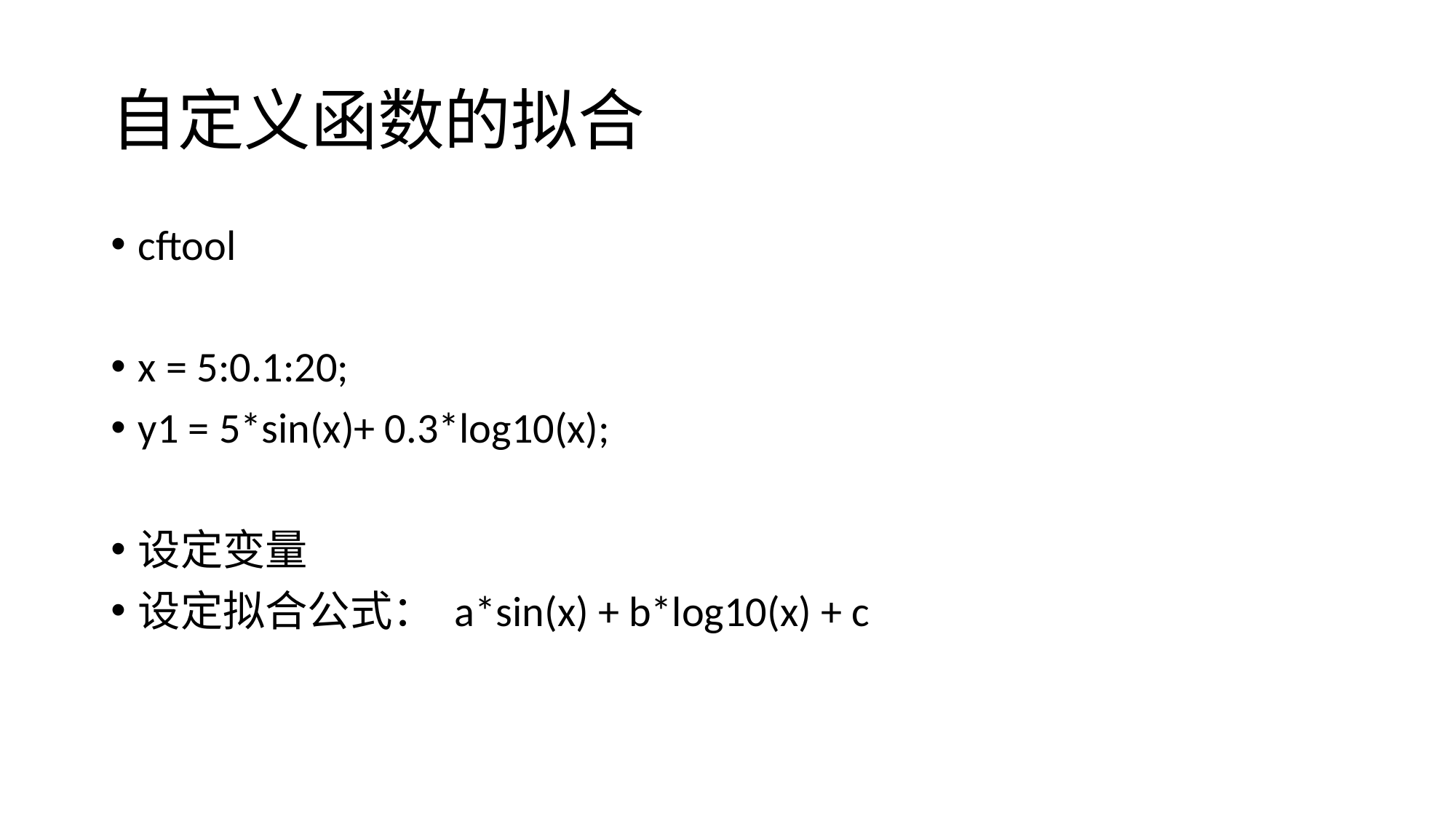

# 自定义函数的拟合
cftool

x = 5:0.1:20;
y1 = 5*sin(x)+ 0.3*log10(x);

设定变量
设定拟合公式： a*sin(x) + b*log10(x) + c